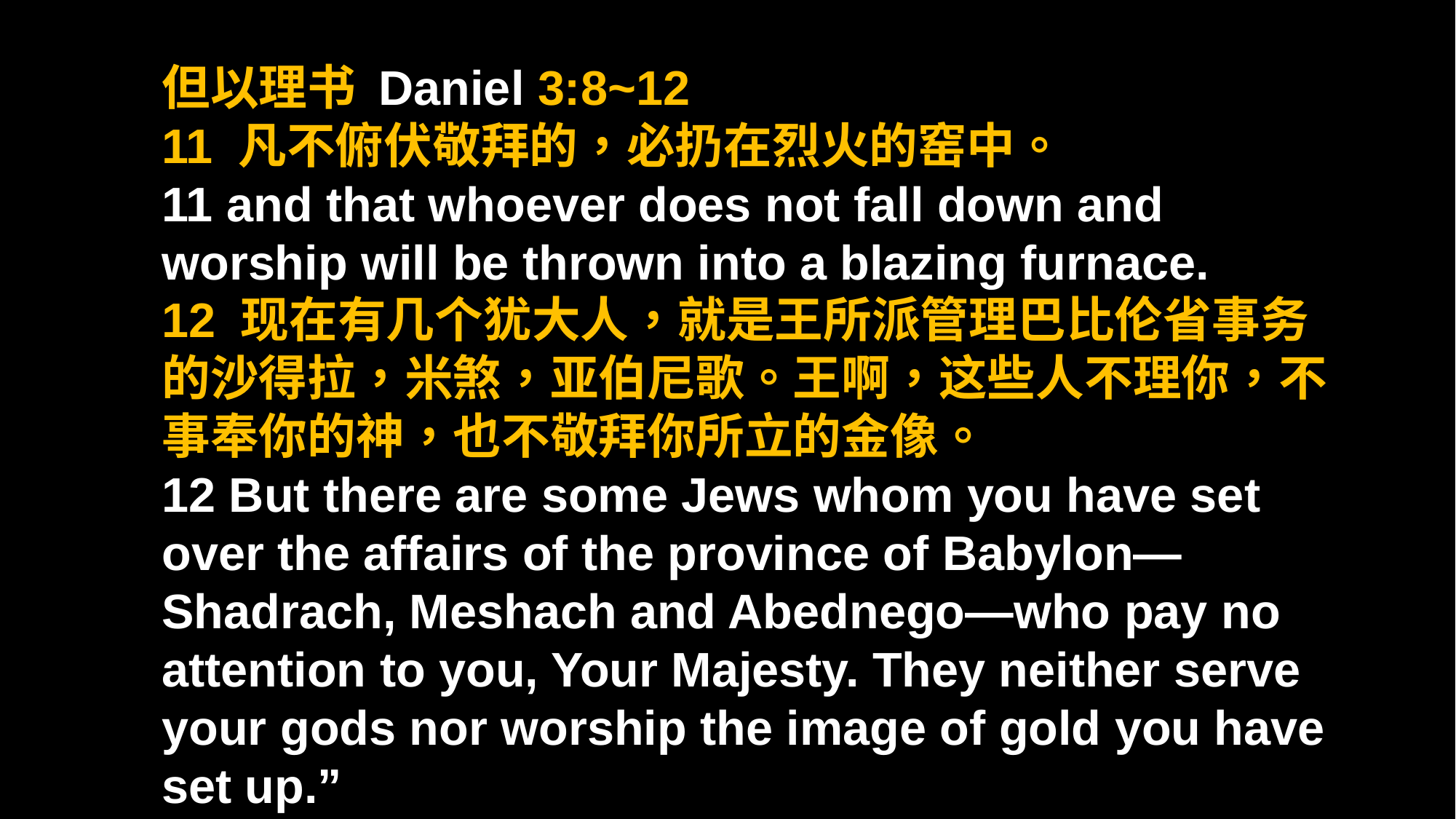

但以理书 Daniel 3:8~12
11 凡不俯伏敬拜的，必扔在烈火的窑中。
11 and that whoever does not fall down and worship will be thrown into a blazing furnace.
12 现在有几个犹大人，就是王所派管理巴比伦省事务的沙得拉，米煞，亚伯尼歌。王啊，这些人不理你，不事奉你的神，也不敬拜你所立的金像。
12 But there are some Jews whom you have set over the affairs of the province of Babylon—Shadrach, Meshach and Abednego—who pay no attention to you, Your Majesty. They neither serve your gods nor worship the image of gold you have set up.”